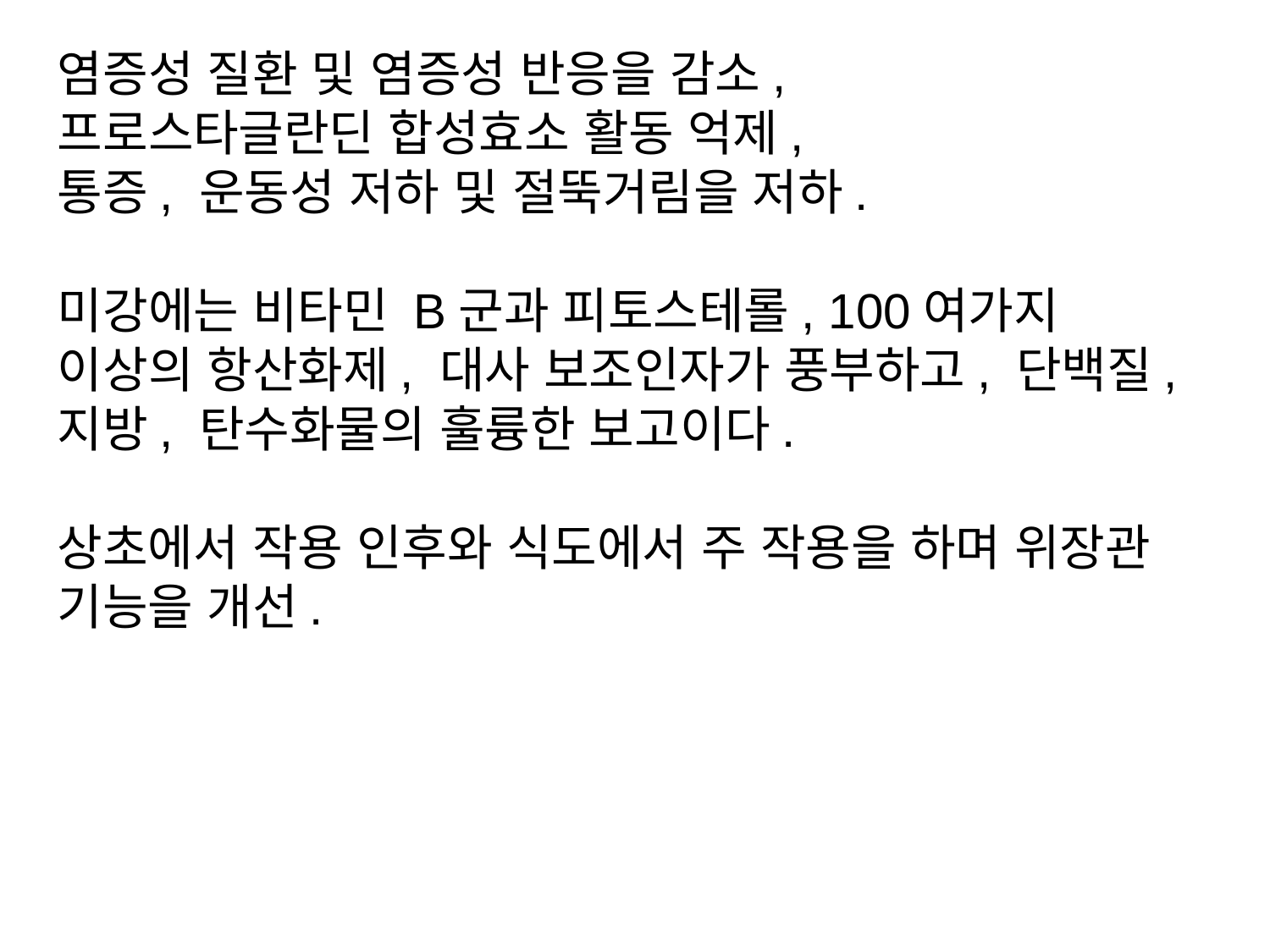

염증성 질환 및 염증성 반응을 감소,
프로스타글란딘 합성효소 활동 억제,
통증, 운동성 저하 및 절뚝거림을 저하.

미강에는 비타민 B군과 피토스테롤, 100여가지 이상의 항산화제, 대사 보조인자가 풍부하고, 단백질, 지방, 탄수화물의 훌륭한 보고이다.

상초에서 작용 인후와 식도에서 주 작용을 하며 위장관 기능을 개선.